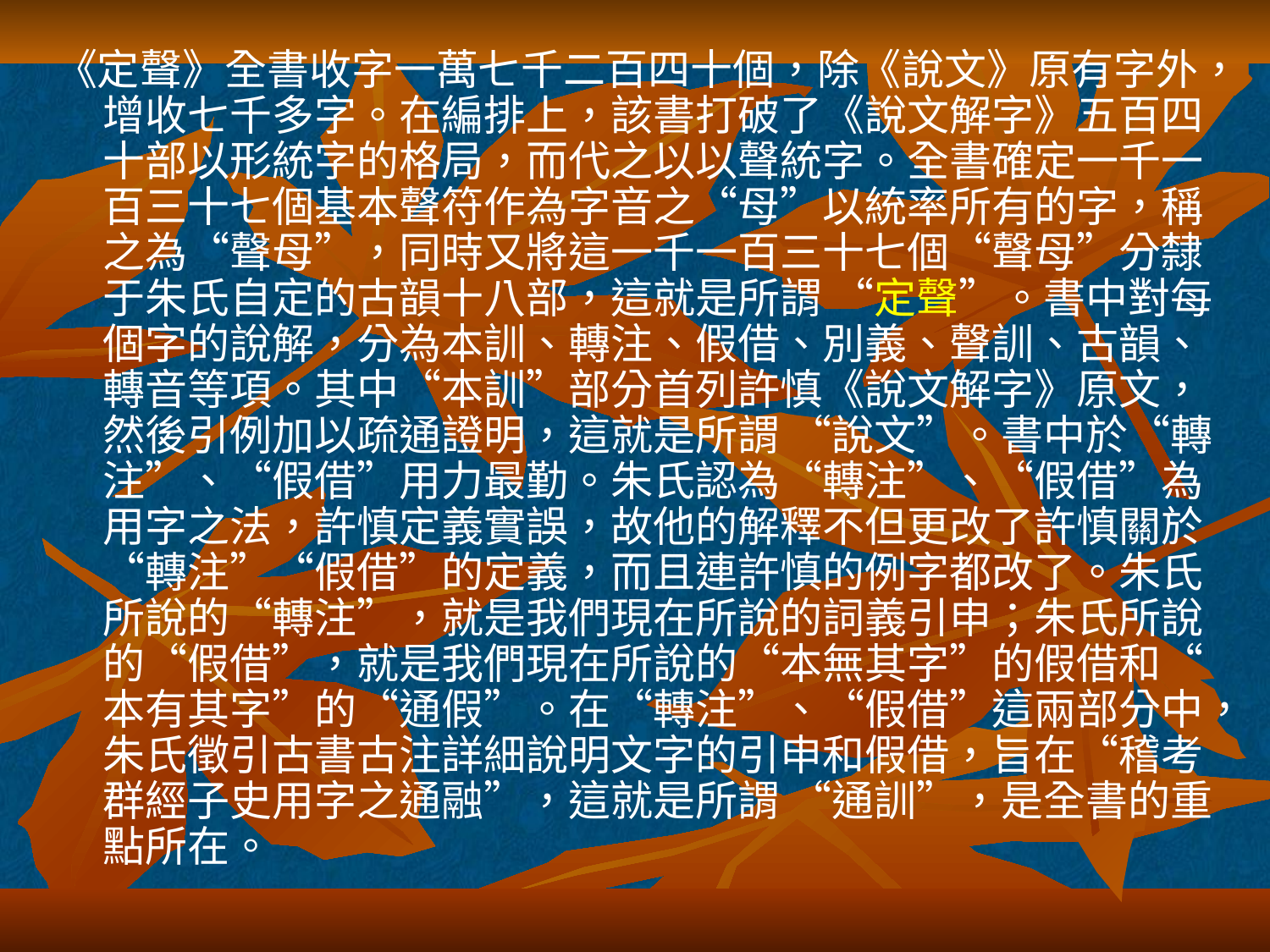

《定聲》全書收字一萬七千二百四十個，除《說文》原有字外，增收七千多字。在編排上，該書打破了《說文解字》五百四十部以形統字的格局，而代之以以聲統字。全書確定一千一百三十七個基本聲符作為字音之“母”以統率所有的字，稱之為“聲母”，同時又將這一千一百三十七個“聲母”分隸于朱氏自定的古韻十八部，這就是所謂 “定聲”。書中對每個字的說解，分為本訓、轉注、假借、別義、聲訓、古韻、轉音等項。其中“本訓”部分首列許慎《說文解字》原文，然後引例加以疏通證明，這就是所謂 “說文”。書中於“轉注”、“假借”用力最勤。朱氏認為“轉注”、“假借”為用字之法，許慎定義實誤，故他的解釋不但更改了許慎關於“轉注”“假借”的定義，而且連許慎的例字都改了。朱氏所說的“轉注”，就是我們現在所說的詞義引申；朱氏所說的“假借”，就是我們現在所說的“本無其字”的假借和“本有其字”的“通假”。在“轉注”、“假借”這兩部分中，朱氏徵引古書古注詳細說明文字的引申和假借，旨在“稽考群經子史用字之通融”，這就是所謂 “通訓”，是全書的重點所在。